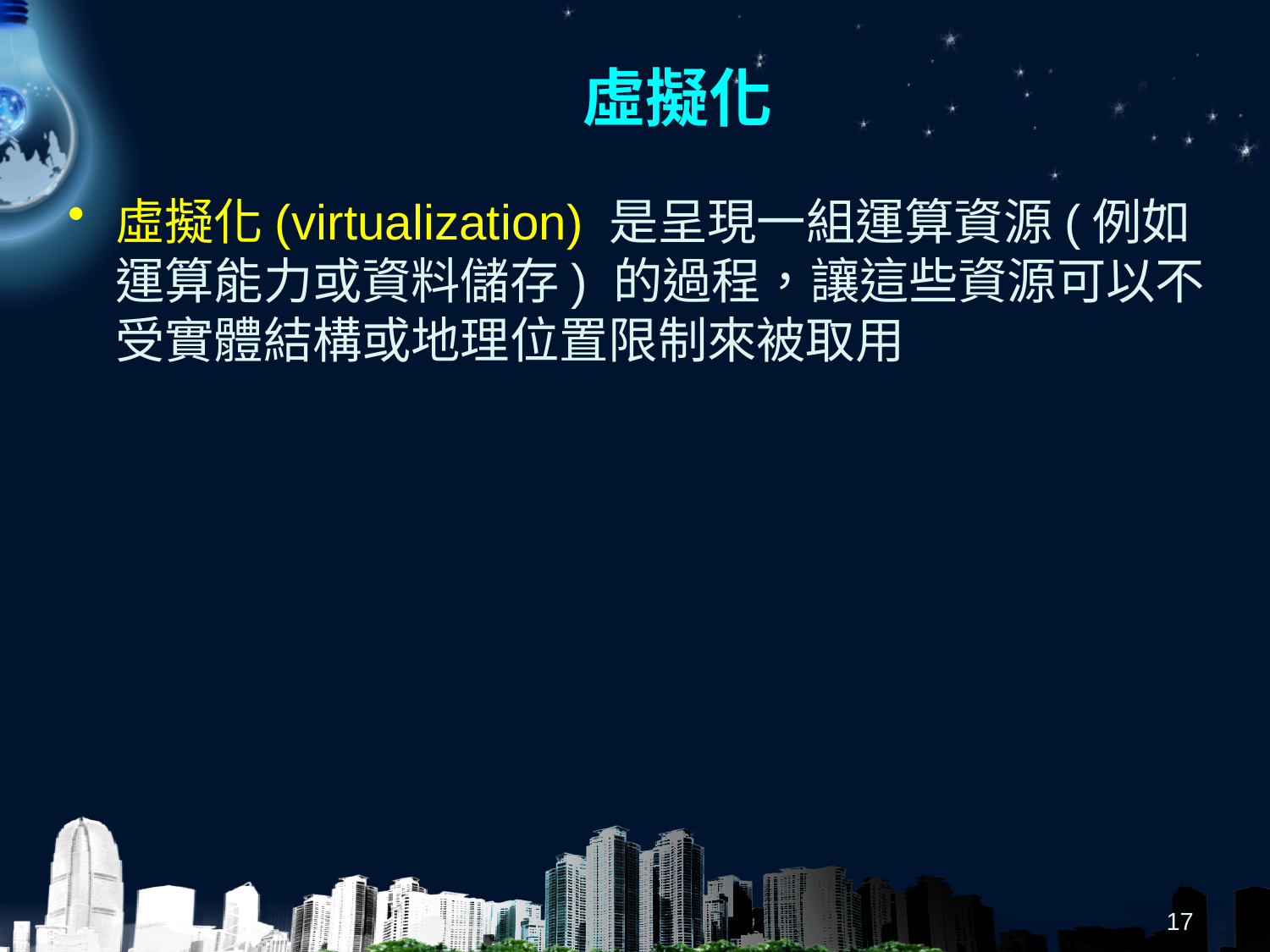

# 虛擬化
虛擬化(virtualization) 是呈現一組運算資源(例如運算能力或資料儲存) 的過程，讓這些資源可以不受實體結構或地理位置限制來被取用
17